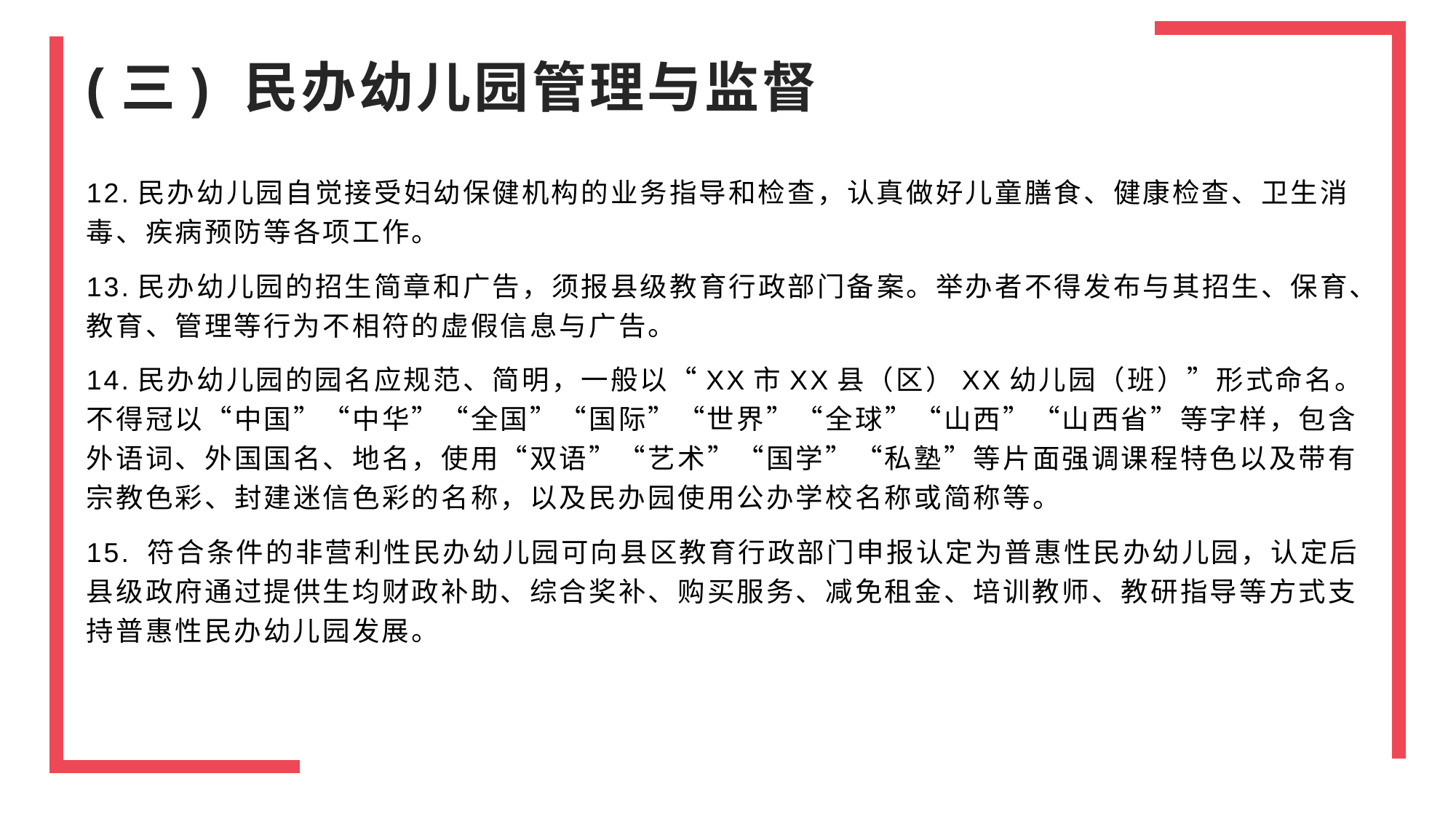

# (三) 民办幼儿园管理与监督
12.民办幼儿园自觉接受妇幼保健机构的业务指导和检查，认真做好儿童膳食、健康检查、卫生消毒、疾病预防等各项工作。
13.民办幼儿园的招生简章和广告，须报县级教育行政部门备案。举办者不得发布与其招生、保育、教育、管理等行为不相符的虚假信息与广告。
14.民办幼儿园的园名应规范、简明，一般以“XX市XX县（区）XX幼儿园（班）”形式命名。不得冠以“中国”“中华”“全国”“国际”“世界”“全球”“山西”“山西省”等字样，包含外语词、外国国名、地名，使用“双语”“艺术”“国学”“私塾”等片面强调课程特色以及带有宗教色彩、封建迷信色彩的名称，以及民办园使用公办学校名称或简称等。
15. 符合条件的非营利性民办幼儿园可向县区教育行政部门申报认定为普惠性民办幼儿园，认定后县级政府通过提供生均财政补助、综合奖补、购买服务、减免租金、培训教师、教研指导等方式支持普惠性民办幼儿园发展。